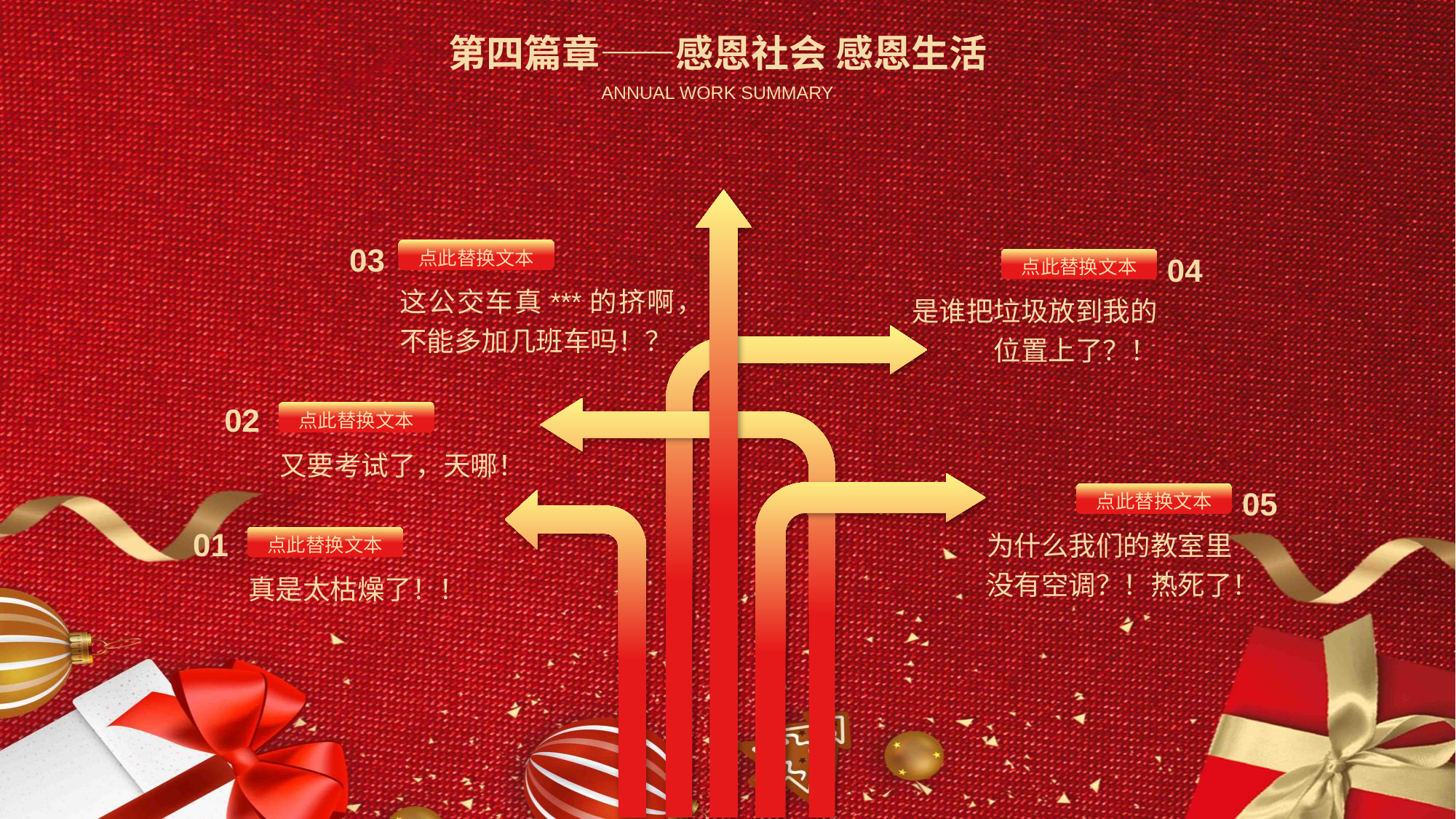

第四篇章——感恩社会 感恩生活
ANNUAL WORK SUMMARY

03

点此替换文本
04

点此替换文本
这公交车真***的挤啊，不能多加几班车吗！？
是谁把垃圾放到我的位置上了？！

02

点此替换文本
又要考试了，天哪！

05

点此替换文本

01
为什么我们的教室里没有空调？！热死了！

点此替换文本
真是太枯燥了！！